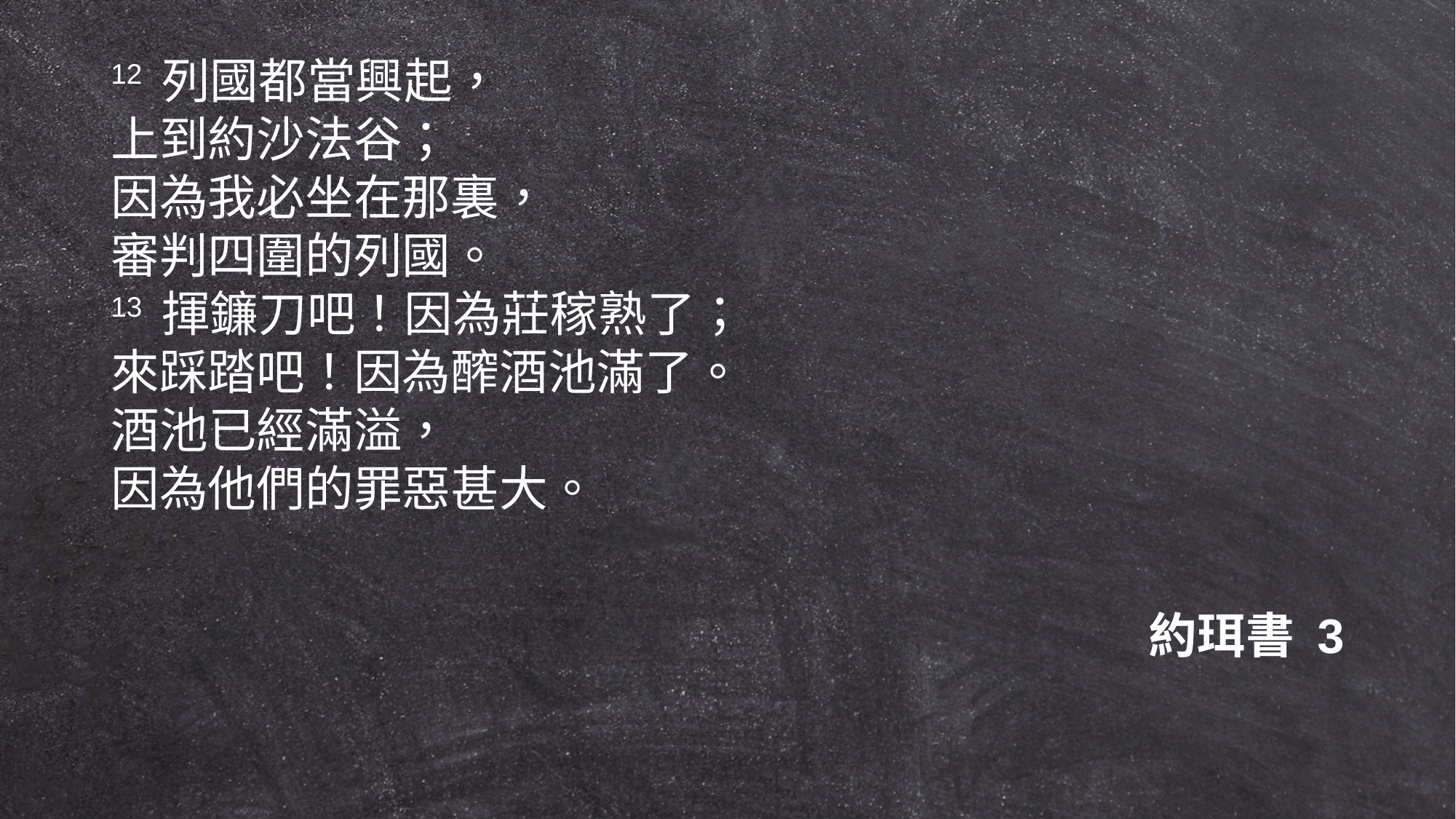

12 列國都當興起，
上到約沙法谷；
因為我必坐在那裏，
審判四圍的列國。
13 揮鐮刀吧！因為莊稼熟了；
來踩踏吧！因為醡酒池滿了。
酒池已經滿溢，
因為他們的罪惡甚大。

約珥書 3